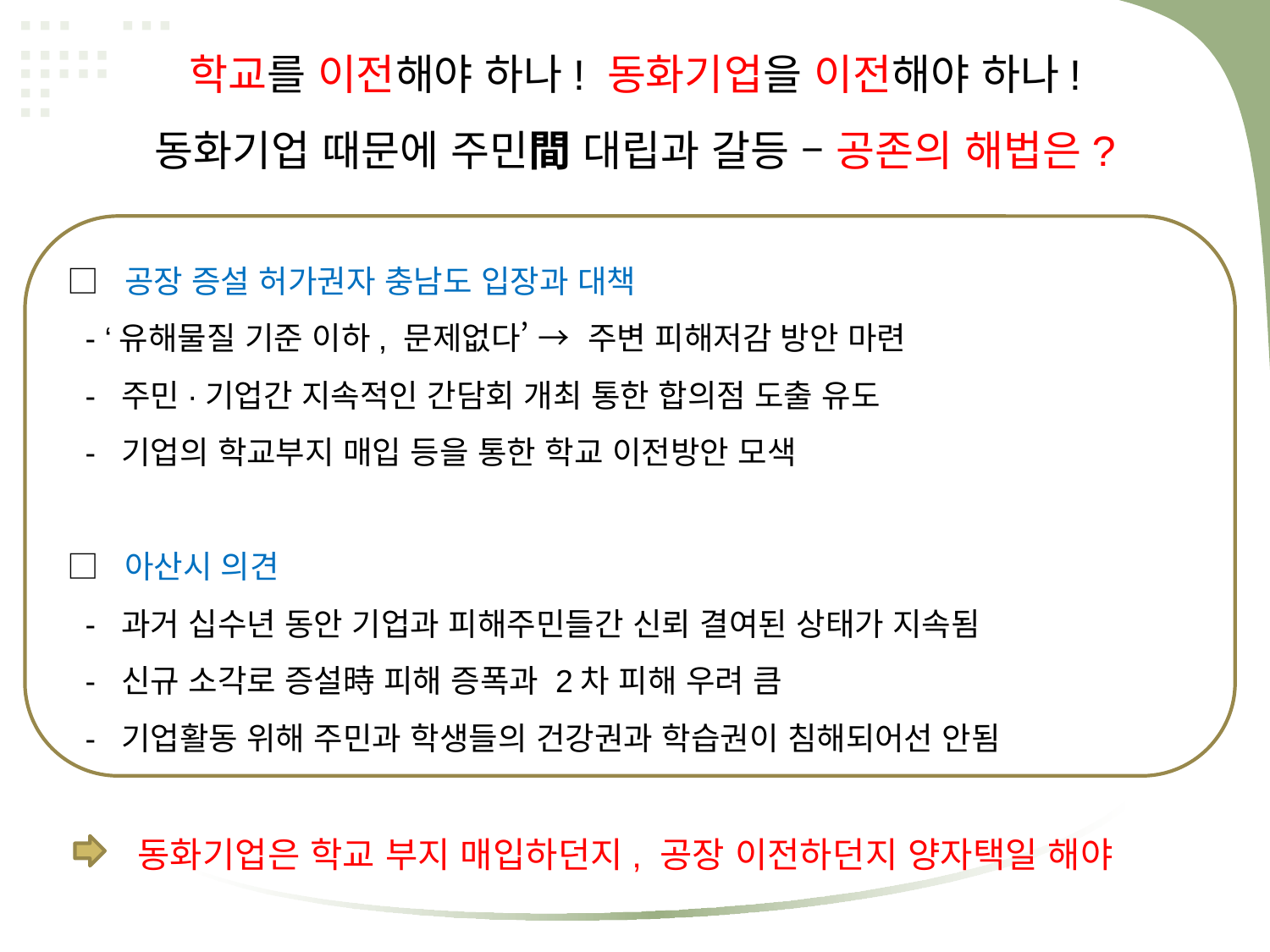

학교를 이전해야 하나! 동화기업을 이전해야 하나!
동화기업 때문에 주민間 대립과 갈등 – 공존의 해법은?

□  공장 증설 허가권자 충남도 입장과 대책
  - ‘유해물질 기준 이하, 문제없다’ →  주변 피해저감 방안 마련
  -  주민·기업간 지속적인 간담회 개최 통한 합의점 도출 유도
  -  기업의 학교부지 매입 등을 통한 학교 이전방안 모색

□  아산시 의견
  -  과거 십수년 동안 기업과 피해주민들간 신뢰 결여된 상태가 지속됨
  -  신규 소각로 증설時 피해 증폭과 2차 피해 우려 큼
  -  기업활동 위해 주민과 학생들의 건강권과 학습권이 침해되어선 안됨
동화기업은 학교 부지 매입하던지, 공장 이전하던지 양자택일 해야